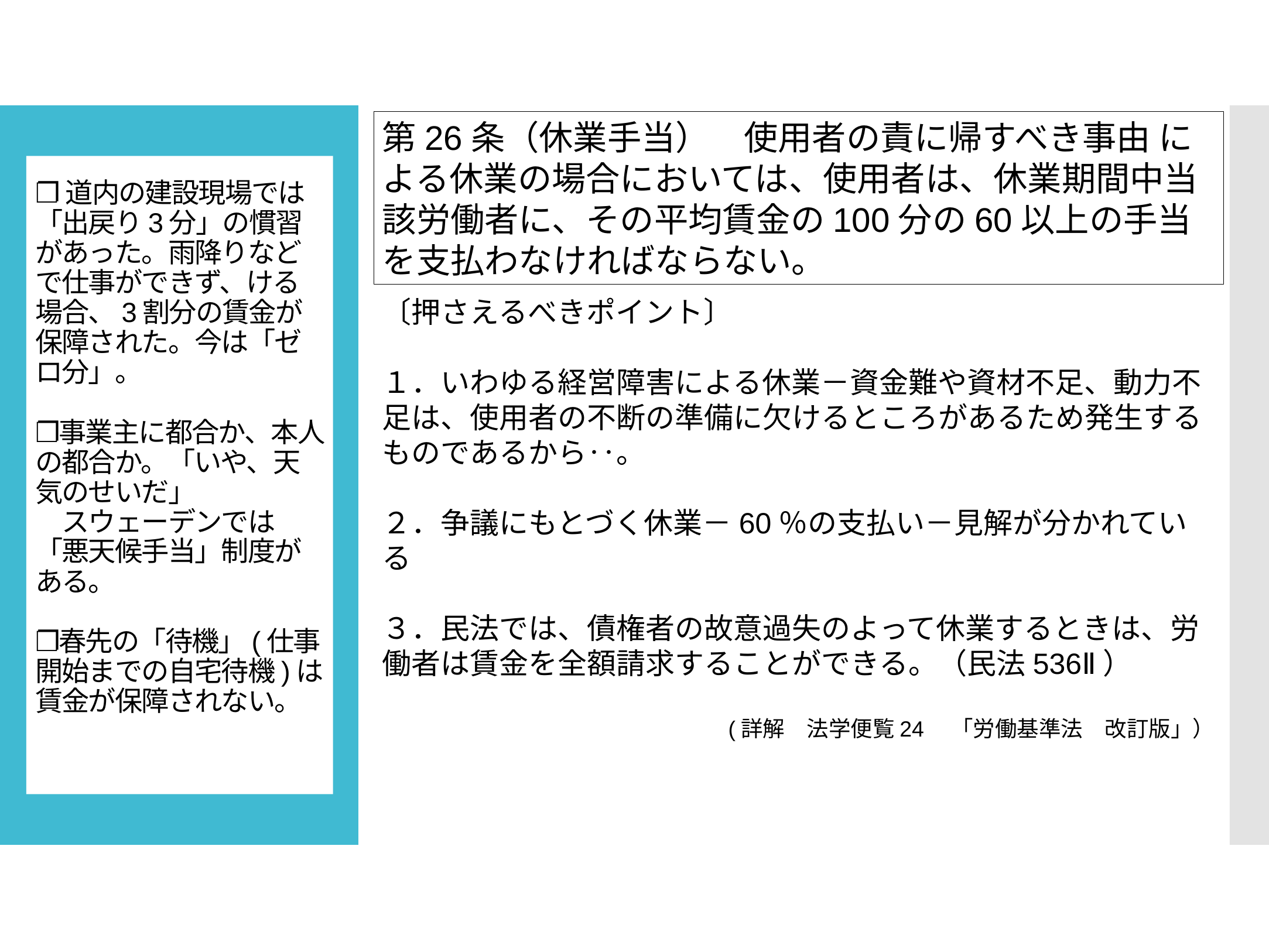

第26条（休業手当）　使用者の責に帰すべき事由 による休業の場合においては、使用者は、休業期間中当該労働者に、その平均賃金の100分の60以上の手当を支払わなければならない。
# ❐道内の建設現場では 「出戻り3分」の慣習があった。雨降りなどで仕事ができず、ける場合、3割分の賃金が保障された。今は「ゼロ分」。 ❐事業主に都合か、本人の都合か。「いや、天気のせいだ」 　スウェーデンでは「悪天候手当」制度がある。 ❐春先の「待機」(仕事開始までの自宅待機)は賃金が保障されない。
〔押さえるべきポイント〕

１．いわゆる経営障害による休業－資金難や資材不足、動力不足は、使用者の不断の準備に欠けるところがあるため発生するものであるから‥。

２．争議にもとづく休業－60％の支払い－見解が分かれている

３．民法では、債権者の故意過失のよって休業するときは、労働者は賃金を全額請求することができる。（民法536Ⅱ）

　　　　　　　　　　　　(詳解　法学便覧24　「労働基準法　改訂版」）